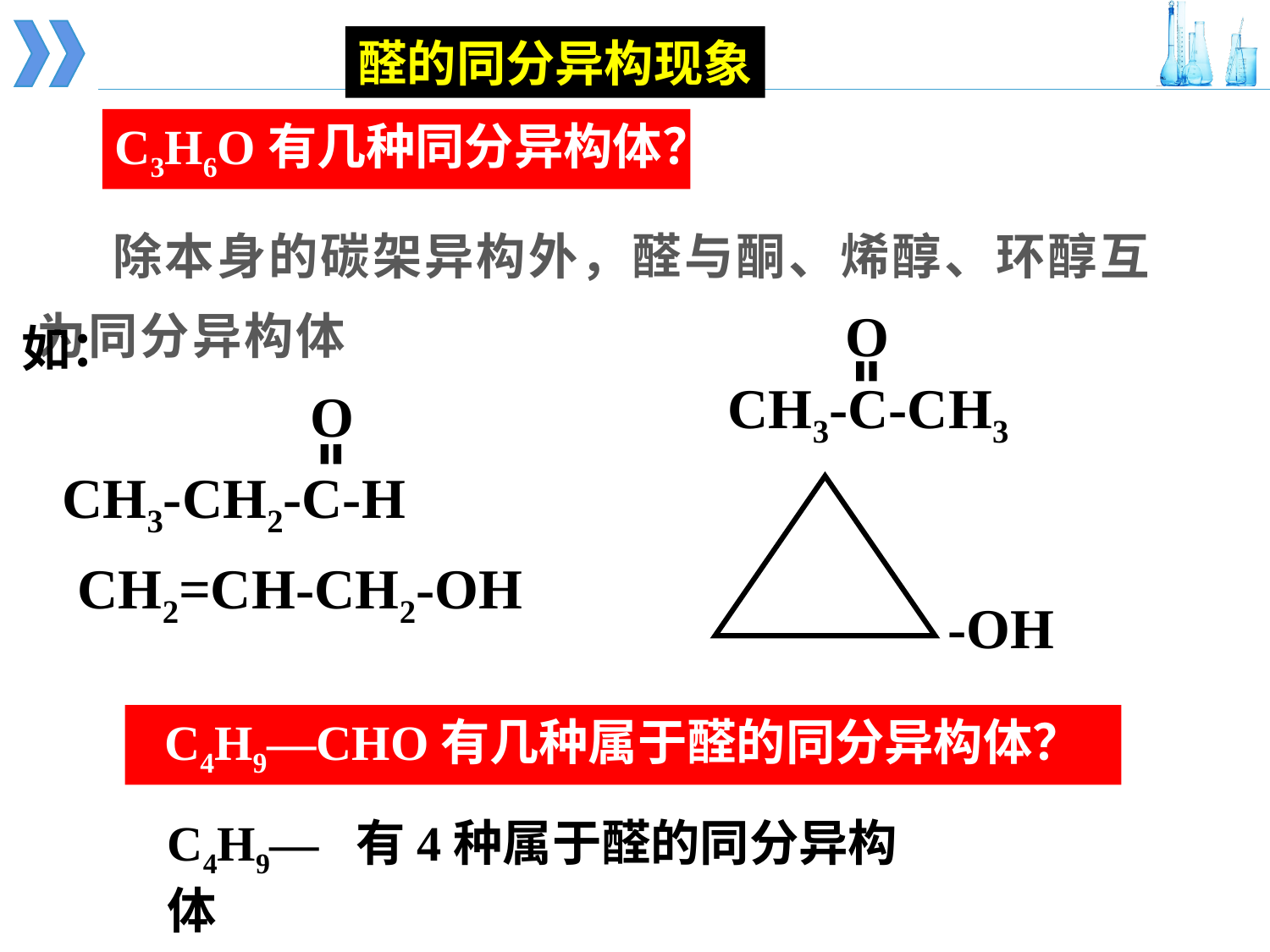

醛的同分异构现象
# 4
C3H6O有几种同分异构体？
     除本身的碳架异构外，醛与酮、烯醇、环醇互为同分异构体
O

CH3-C-CH3
如：
O

CH3-CH2-C-H

-OH
CH2=CH-CH2-OH
C4H9—CHO有几种属于醛的同分异构体？
C4H9—  有4种属于醛的同分异构体